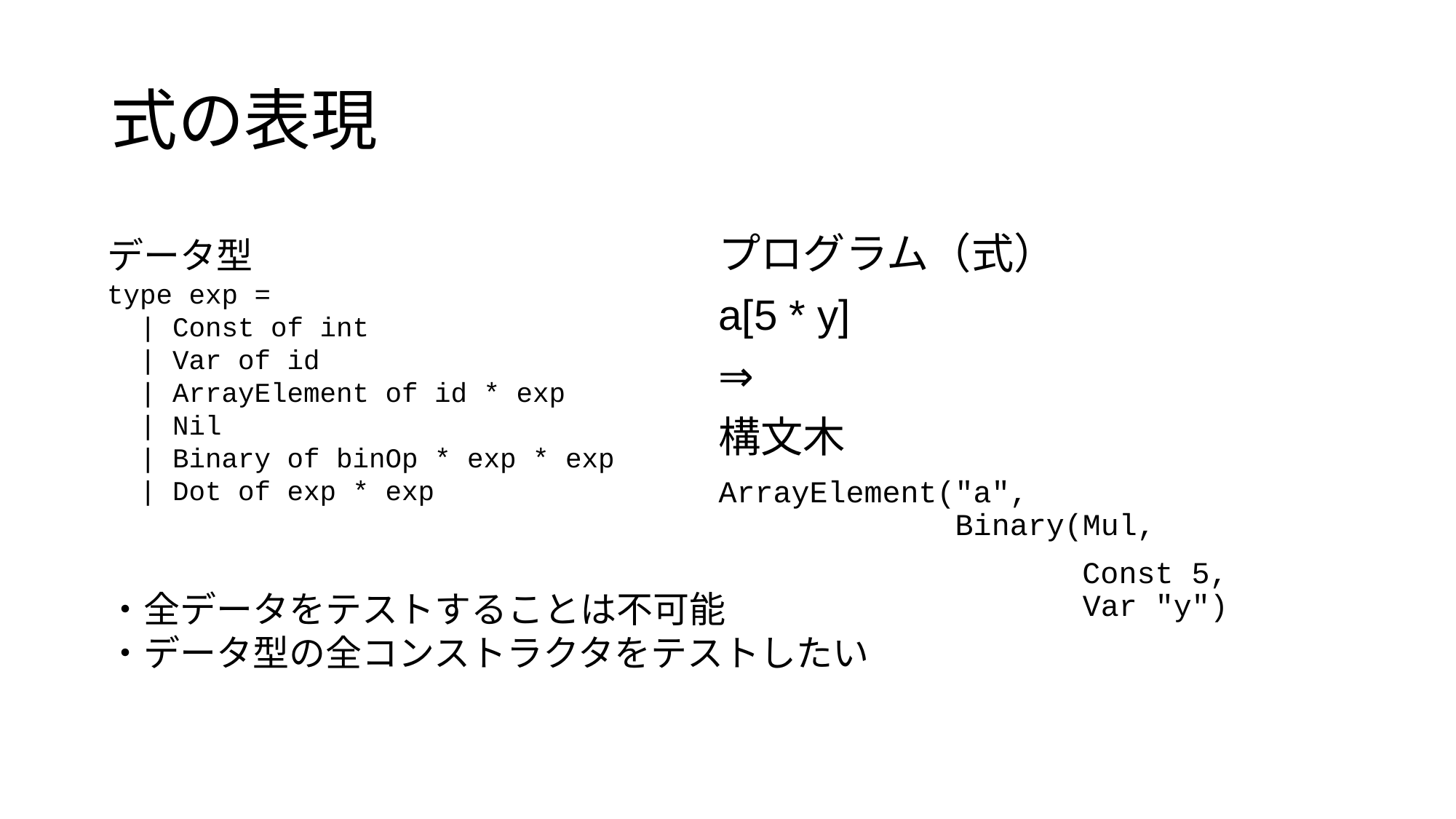

# 式の表現
プログラム（式）
a[5 * y]
⇒
構文木
ArrayElement("a",
             Binary(Mul,
                    Const 5,
                    Var "y")
データ型
type exp =
  | Const of int
  | Var of id
  | ArrayElement of id * exp
  | Nil
  | Binary of binOp * exp * exp
  | Dot of exp * exp
・全データをテストすることは不可能
・データ型の全コンストラクタをテストしたい